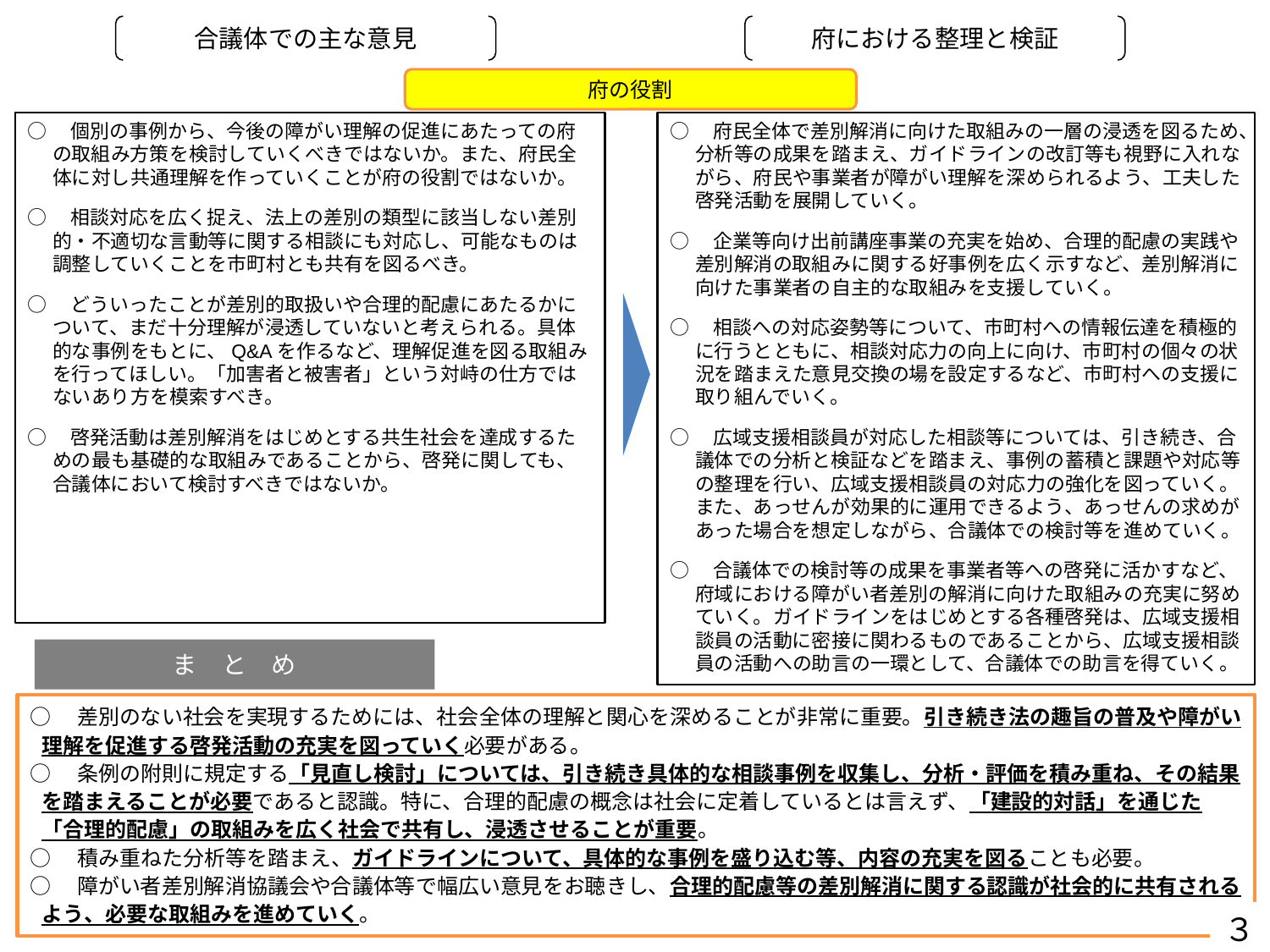

合議体での主な意見
府における整理と検証
府の役割
○　個別の事例から、今後の障がい理解の促進にあたっての府の取組み方策を検討していくべきではないか。また、府民全体に対し共通理解を作っていくことが府の役割ではないか。

○　相談対応を広く捉え、法上の差別の類型に該当しない差別的・不適切な言動等に関する相談にも対応し、可能なものは調整していくことを市町村とも共有を図るべき。

○　どういったことが差別的取扱いや合理的配慮にあたるかについて、まだ十分理解が浸透していないと考えられる。具体的な事例をもとに、Q&Aを作るなど、理解促進を図る取組みを行ってほしい。「加害者と被害者」という対峙の仕方ではないあり方を模索すべき。

○　啓発活動は差別解消をはじめとする共生社会を達成するための最も基礎的な取組みであることから、啓発に関しても、合議体において検討すべきではないか。
○　府民全体で差別解消に向けた取組みの一層の浸透を図るため、分析等の成果を踏まえ、ガイドラインの改訂等も視野に入れながら、府民や事業者が障がい理解を深められるよう、工夫した啓発活動を展開していく。

○　企業等向け出前講座事業の充実を始め、合理的配慮の実践や差別解消の取組みに関する好事例を広く示すなど、差別解消に向けた事業者の自主的な取組みを支援していく。

○　相談への対応姿勢等について、市町村への情報伝達を積極的に行うとともに、相談対応力の向上に向け、市町村の個々の状況を踏まえた意見交換の場を設定するなど、市町村への支援に取り組んでいく。

○　広域支援相談員が対応した相談等については、引き続き、合議体での分析と検証などを踏まえ、事例の蓄積と課題や対応等の整理を行い、広域支援相談員の対応力の強化を図っていく。また、あっせんが効果的に運用できるよう、あっせんの求めがあった場合を想定しながら、合議体での検討等を進めていく。

○　合議体での検討等の成果を事業者等への啓発に活かすなど、府域における障がい者差別の解消に向けた取組みの充実に努めていく。ガイドラインをはじめとする各種啓発は、広域支援相談員の活動に密接に関わるものであることから、広域支援相談員の活動への助言の一環として、合議体での助言を得ていく。

ま　と　め
○　差別のない社会を実現するためには、社会全体の理解と関心を深めることが非常に重要。引き続き法の趣旨の普及や障がい理解を促進する啓発活動の充実を図っていく必要がある。
○　条例の附則に規定する「見直し検討」については、引き続き具体的な相談事例を収集し、分析・評価を積み重ね、その結果を踏まえることが必要であると認識。特に、合理的配慮の概念は社会に定着しているとは言えず、「建設的対話」を通じた「合理的配慮」の取組みを広く社会で共有し、浸透させることが重要。
○　積み重ねた分析等を踏まえ、ガイドラインについて、具体的な事例を盛り込む等、内容の充実を図ることも必要。
○　障がい者差別解消協議会や合議体等で幅広い意見をお聴きし、合理的配慮等の差別解消に関する認識が社会的に共有されるよう、必要な取組みを進めていく。

３